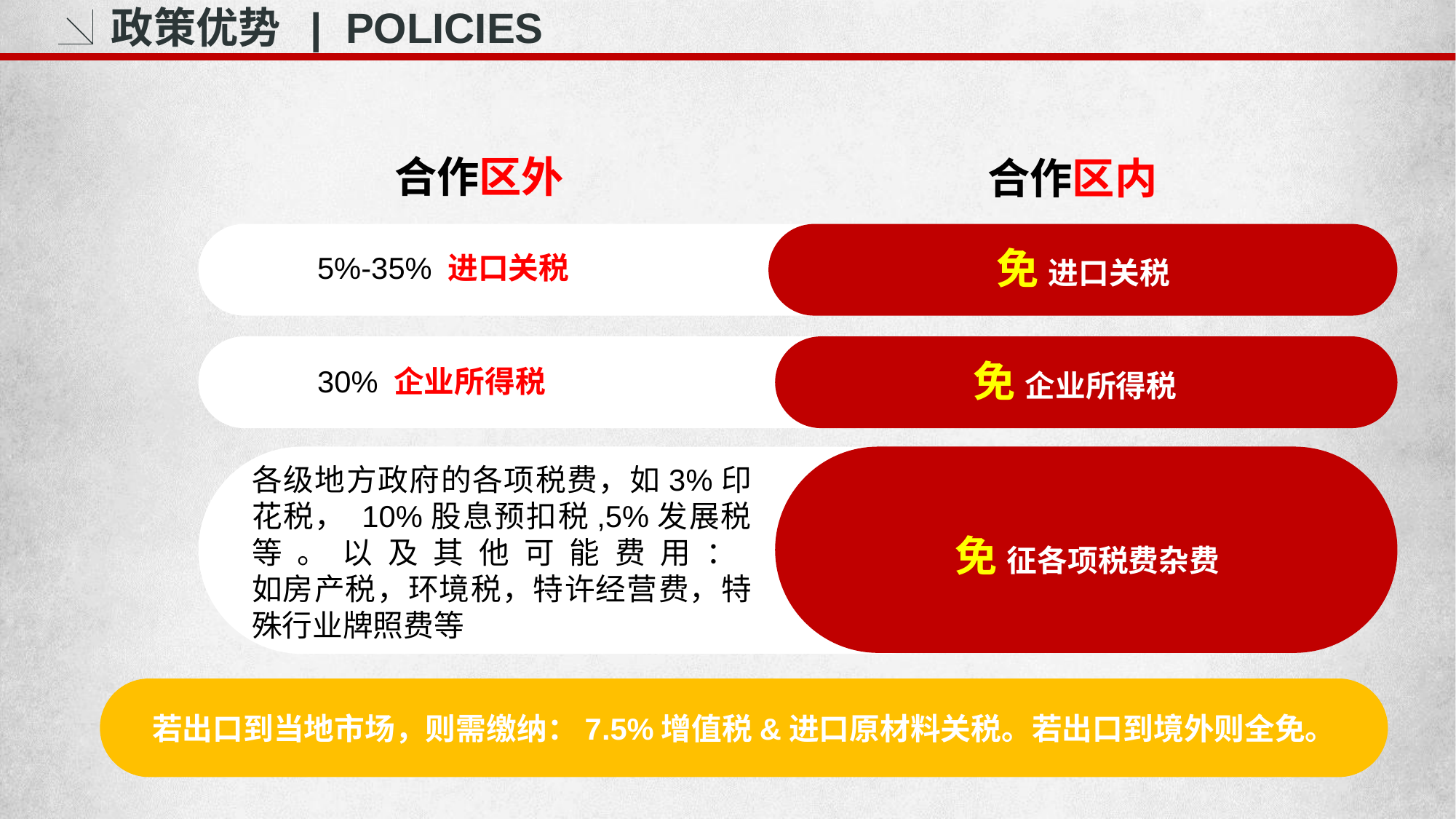

政策优势  |  POLICIES
合作区外
合作区内

免 进口关税
5%-35% 进口关税

免 企业所得税
30% 企业所得税

各级地方政府的各项税费，如3%印花税， 10%股息预扣税,5%发展税等。以及其他可能费用：
如房产税，环境税，特许经营费，特殊行业牌照费等
免 征各项税费杂费

若出口到当地市场，则需缴纳：7.5%增值税&进口原材料关税。若出口到境外则全免。